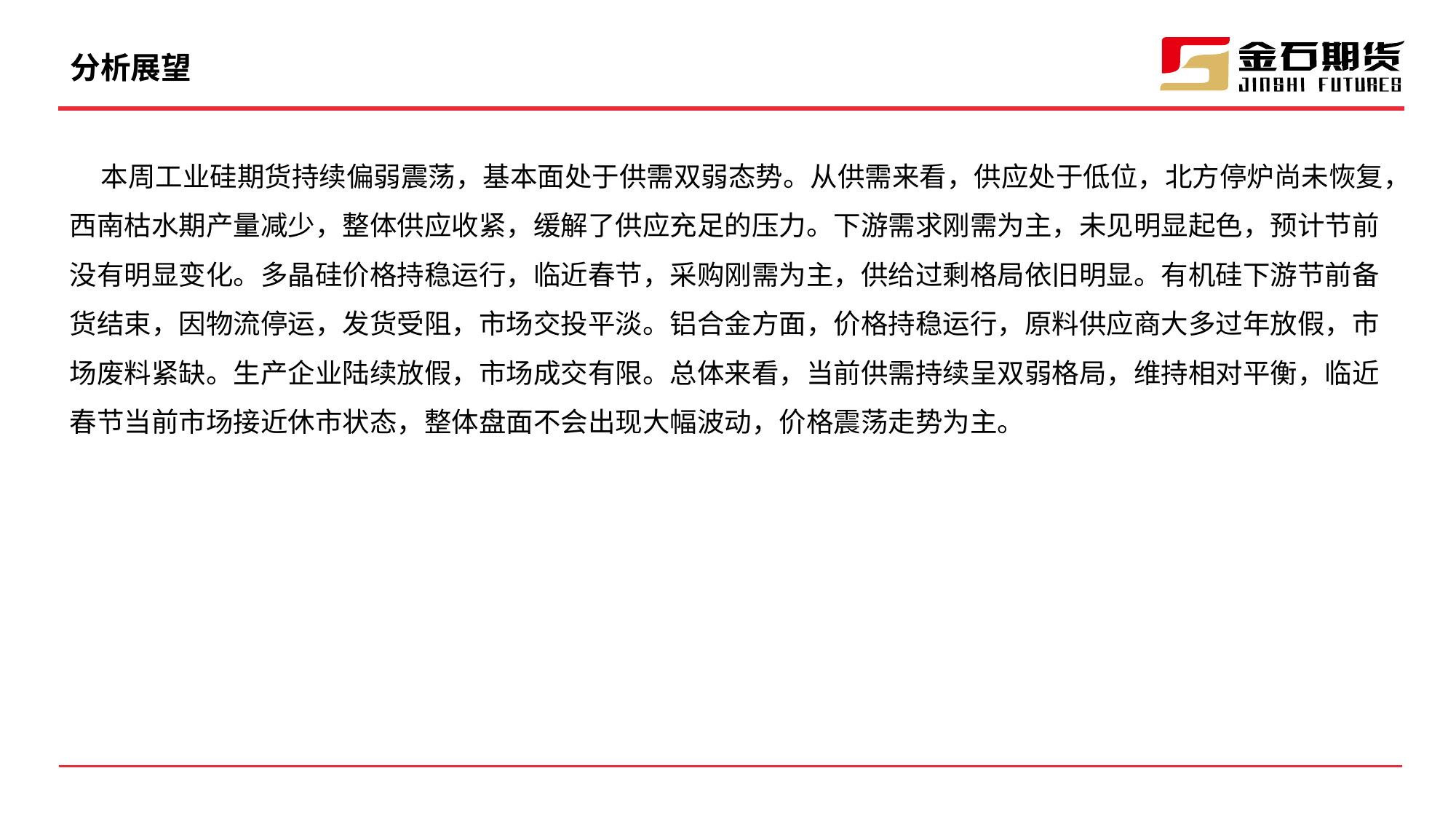

# 分析展望
    本周工业硅期货持续偏弱震荡，基本面处于供需双弱态势。从供需来看，供应处于低位，北方停炉尚未恢复，西南枯水期产量减少，整体供应收紧，缓解了供应充足的压力。下游需求刚需为主，未见明显起色，预计节前没有明显变化。多晶硅价格持稳运行，临近春节，采购刚需为主，供给过剩格局依旧明显。有机硅下游节前备货结束，因物流停运，发货受阻，市场交投平淡。铝合金方面，价格持稳运行，原料供应商大多过年放假，市场废料紧缺。生产企业陆续放假，市场成交有限。总体来看，当前供需持续呈双弱格局，维持相对平衡，临近春节当前市场接近休市状态，整体盘面不会出现大幅波动，价格震荡走势为主。